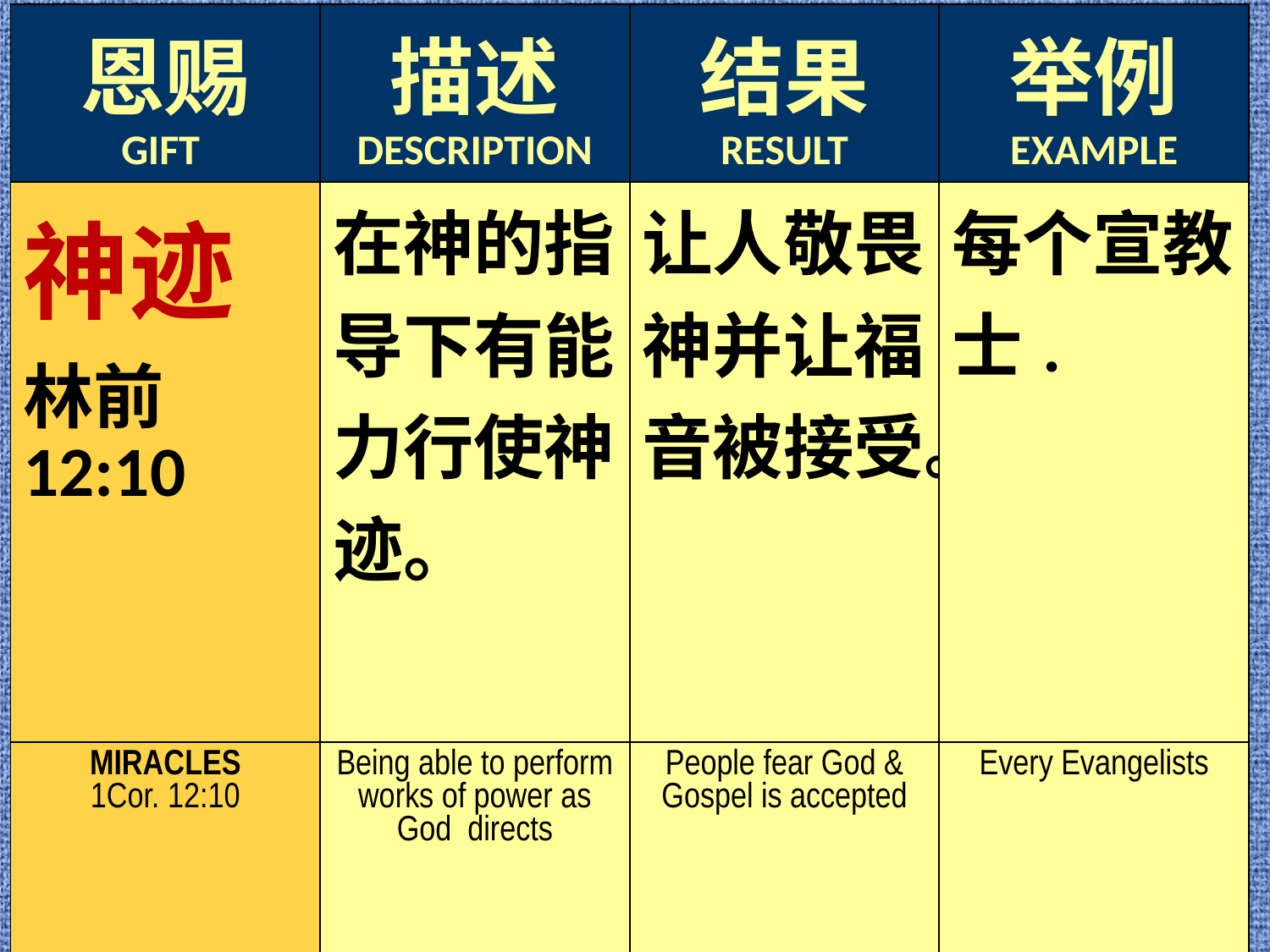

| 恩赐 GIFT | 描述 DESCRIPTION | 结果 RESULT | 举例 EXAMPLE |
| --- | --- | --- | --- |
| 神迹 林前12:10 | 在神的指导下有能力行使神迹。 | 让人敬畏神并让福音被接受。 | 每个宣教士. |
| MIRACLES 1Cor. 12:10 | Being able to perform works of power as God directs | People fear God & Gospel is accepted | Every Evangelists |